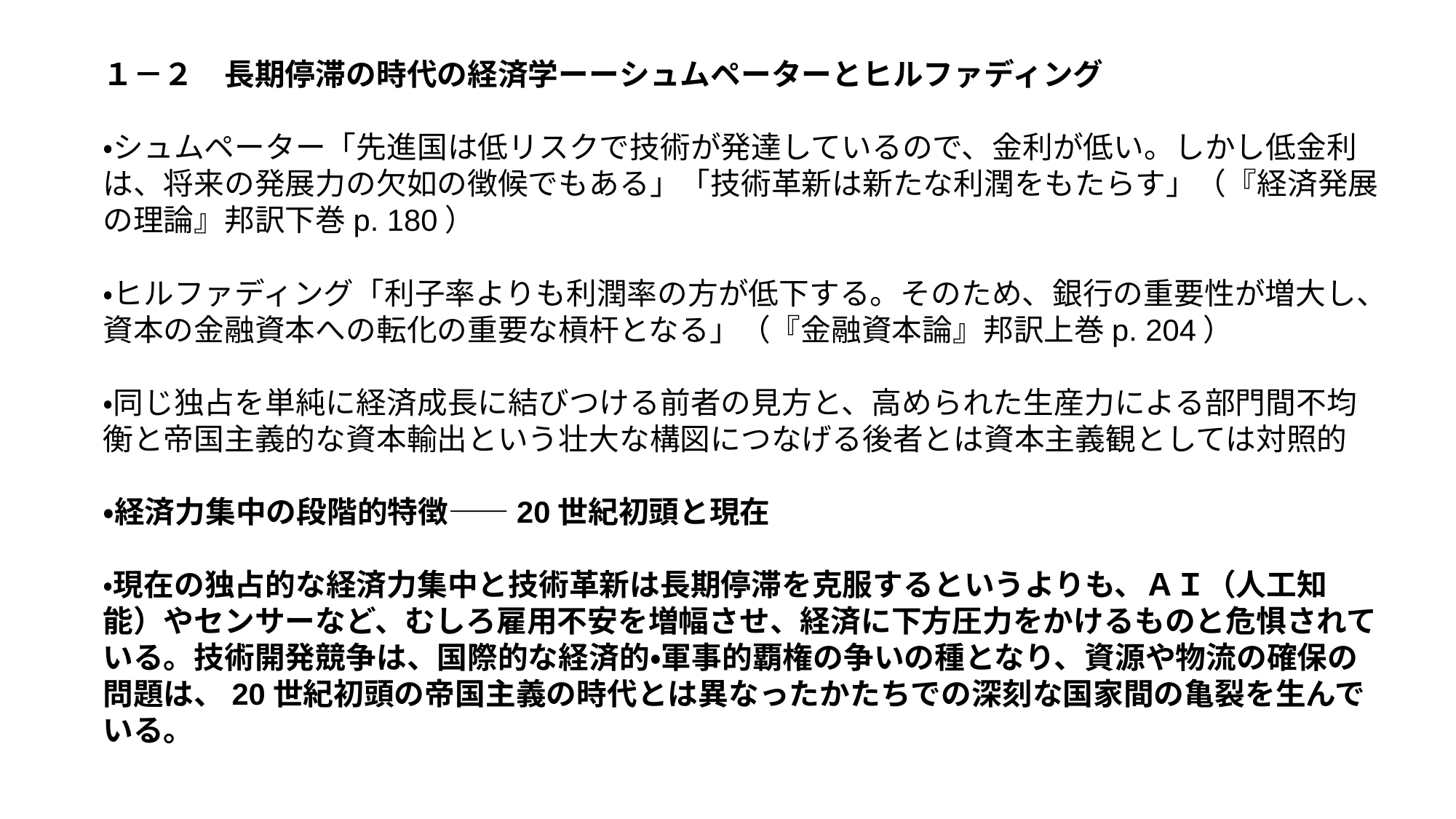

# １－２　長期停滞の時代の経済学ーーシュムペーターとヒルファディング ・シュムペーター「先進国は低リスクで技術が発達しているので、金利が低い。しかし低金利は、将来の発展力の欠如の徴候でもある」「技術革新は新たな利潤をもたらす」（『経済発展の理論』邦訳下巻p. 180） ・ヒルファディング「利子率よりも利潤率の方が低下する。そのため、銀行の重要性が増大し、資本の金融資本への転化の重要な槓杆となる」（『金融資本論』邦訳上巻p. 204） ・同じ独占を単純に経済成長に結びつける前者の見方と、高められた生産力による部門間不均衡と帝国主義的な資本輸出という壮大な構図につなげる後者とは資本主義観としては対照的 ・経済力集中の段階的特徴――20世紀初頭と現在 ・現在の独占的な経済力集中と技術革新は長期停滞を克服するというよりも、ＡＩ（人工知能）やセンサーなど、むしろ雇用不安を増幅させ、経済に下方圧力をかけるものと危惧されている。技術開発競争は、国際的な経済的・軍事的覇権の争いの種となり、資源や物流の確保の問題は、20世紀初頭の帝国主義の時代とは異なったかたちでの深刻な国家間の亀裂を生んでいる。